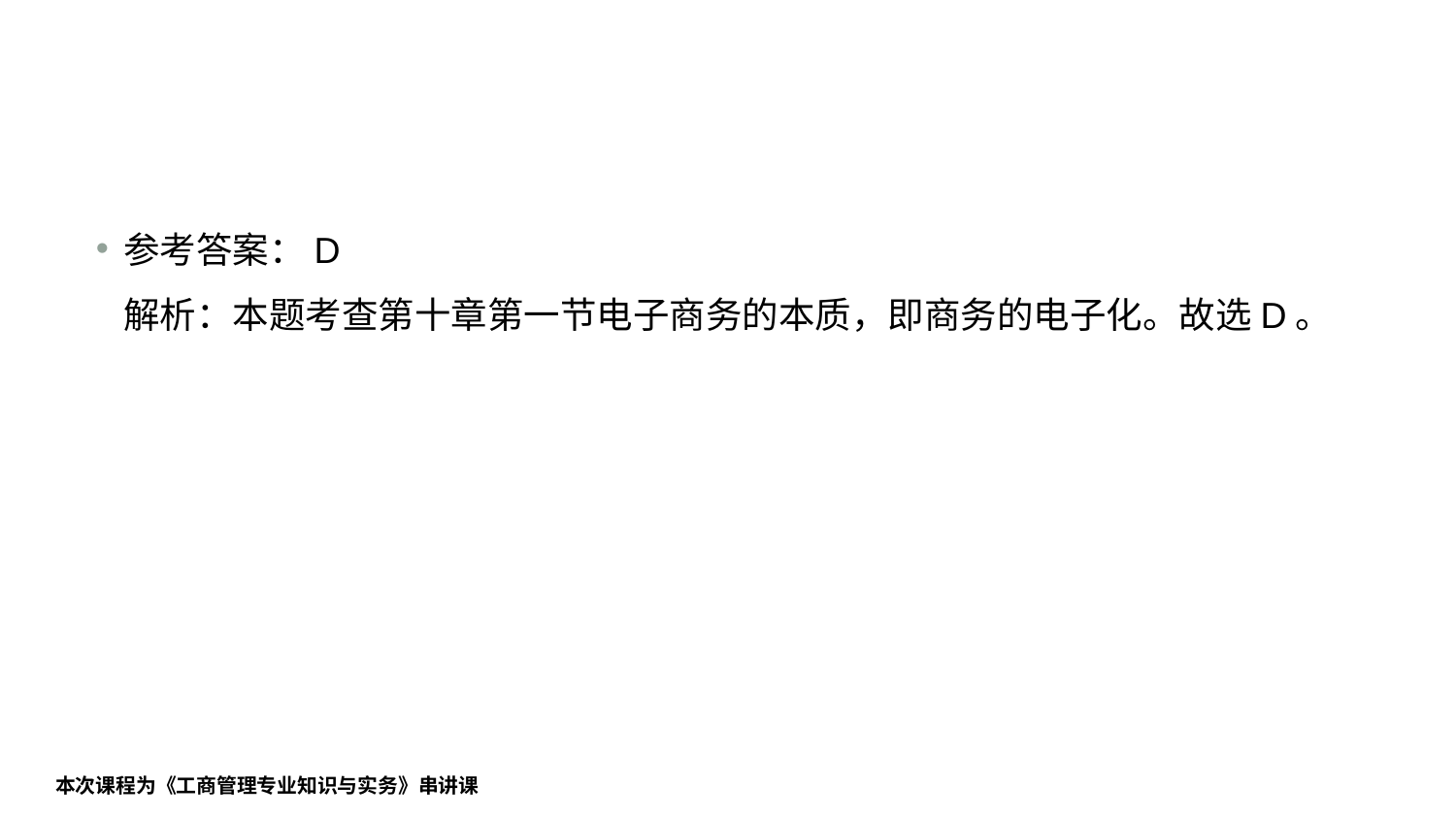

#

参考答案：D
解析：本题考查第十章第一节电子商务的本质，即商务的电子化。故选D。